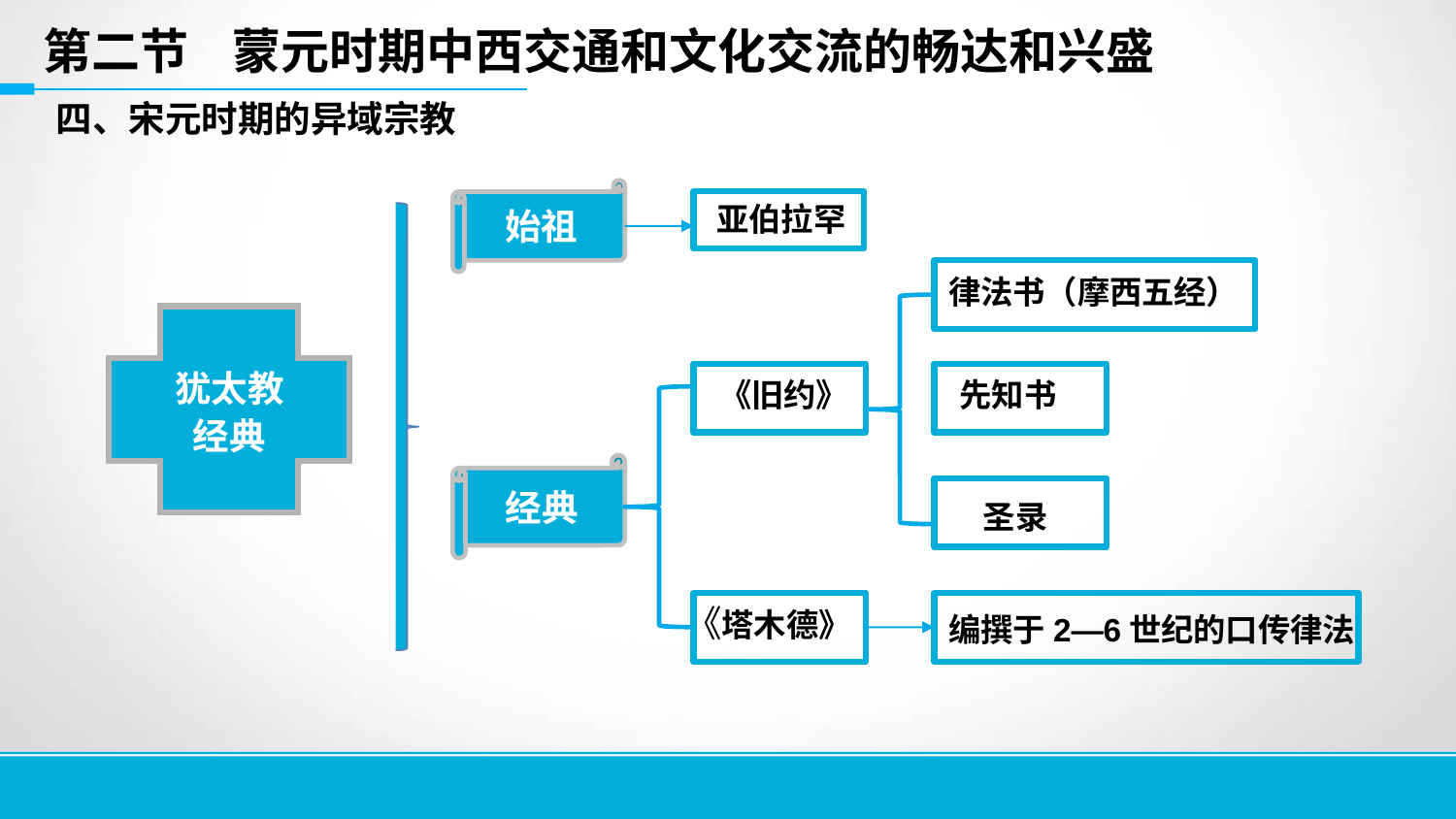

第二节    蒙元时期中西交通和文化交流的畅达和兴盛

四、宋元时期的异域宗教

始祖
 亚伯拉罕

律法书（摩西五经）

犹太教
经典

《旧约》
  先知书

经典

圣录
《塔木德》

编撰于2—6世纪的口传律法

11